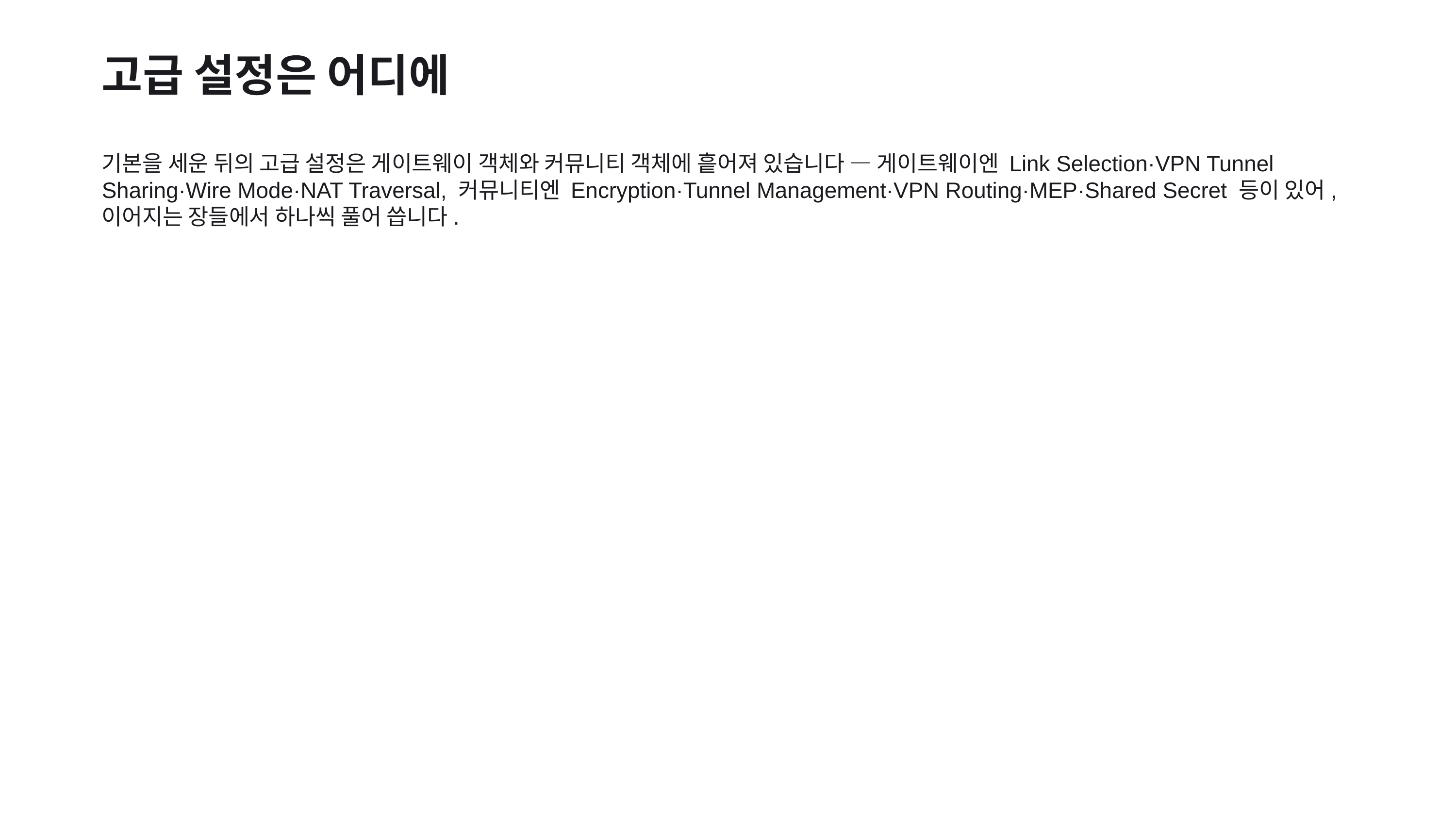

고급 설정은 어디에
기본을 세운 뒤의 고급 설정은 게이트웨이 객체와 커뮤니티 객체에 흩어져 있습니다 — 게이트웨이엔 Link Selection·VPN Tunnel Sharing·Wire Mode·NAT Traversal, 커뮤니티엔 Encryption·Tunnel Management·VPN Routing·MEP·Shared Secret 등이 있어, 이어지는 장들에서 하나씩 풀어 씁니다.